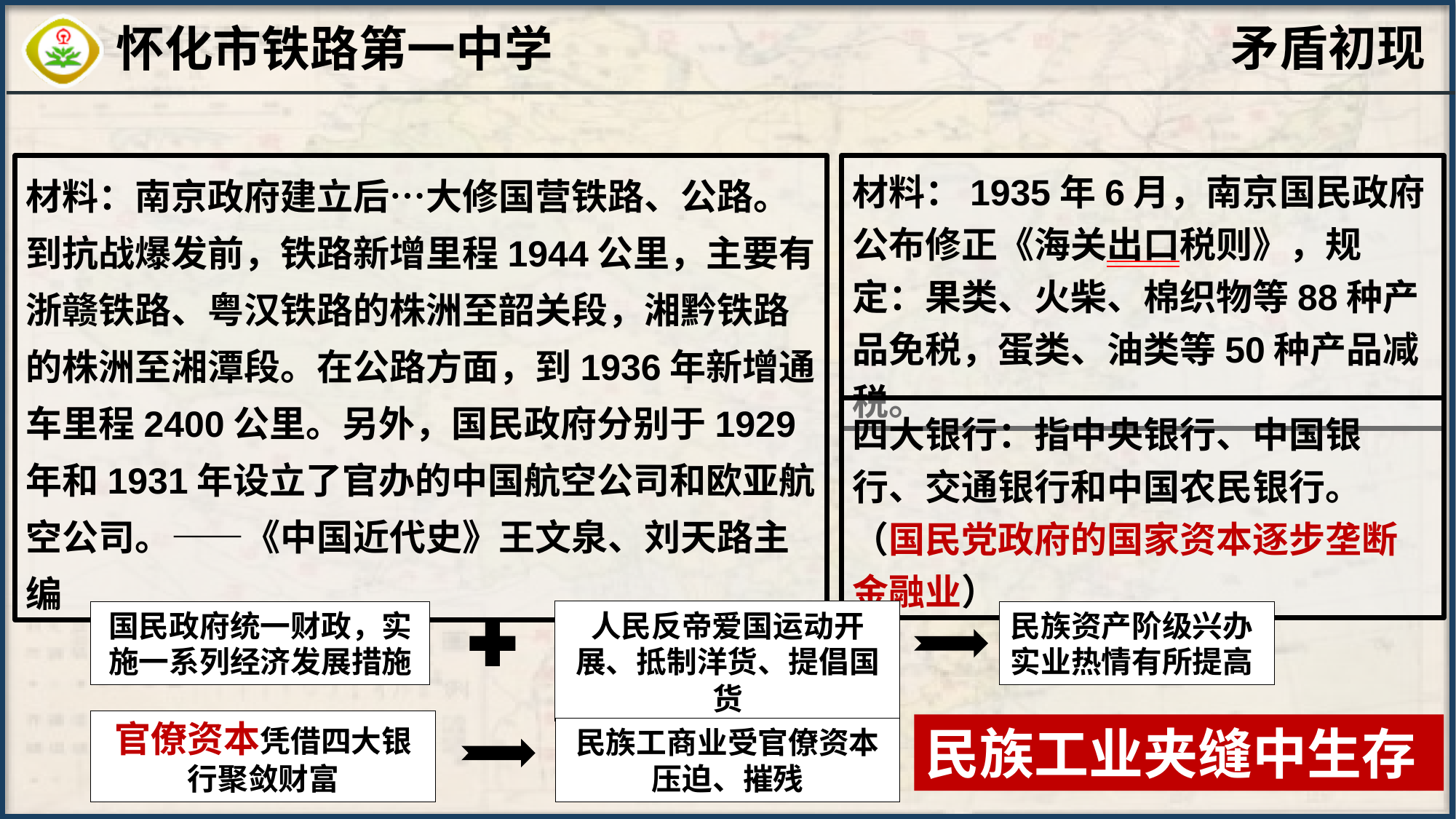

矛盾初现
材料：南京政府建立后…大修国营铁路、公路。到抗战爆发前，铁路新增里程1944公里，主要有浙赣铁路、粤汉铁路的株洲至韶关段，湘黔铁路的株洲至湘潭段。在公路方面，到1936年新增通车里程2400公里。另外，国民政府分别于1929年和1931年设立了官办的中国航空公司和欧亚航空公司。——《中国近代史》王文泉、刘天路主编
材料：1935年6月，南京国民政府公布修正《海关出口税则》，规定：果类、火柴、棉织物等88种产品免税，蛋类、油类等50种产品减税。
四大银行：指中央银行、中国银行、交通银行和中国农民银行。（国民党政府的国家资本逐步垄断金融业）
人民反帝爱国运动开展、抵制洋货、提倡国货
国民政府统一财政，实施一系列经济发展措施
民族资产阶级兴办实业热情有所提高

官僚资本凭借四大银行聚敛财富
民族工业夹缝中生存
民族工商业受官僚资本压迫、摧残